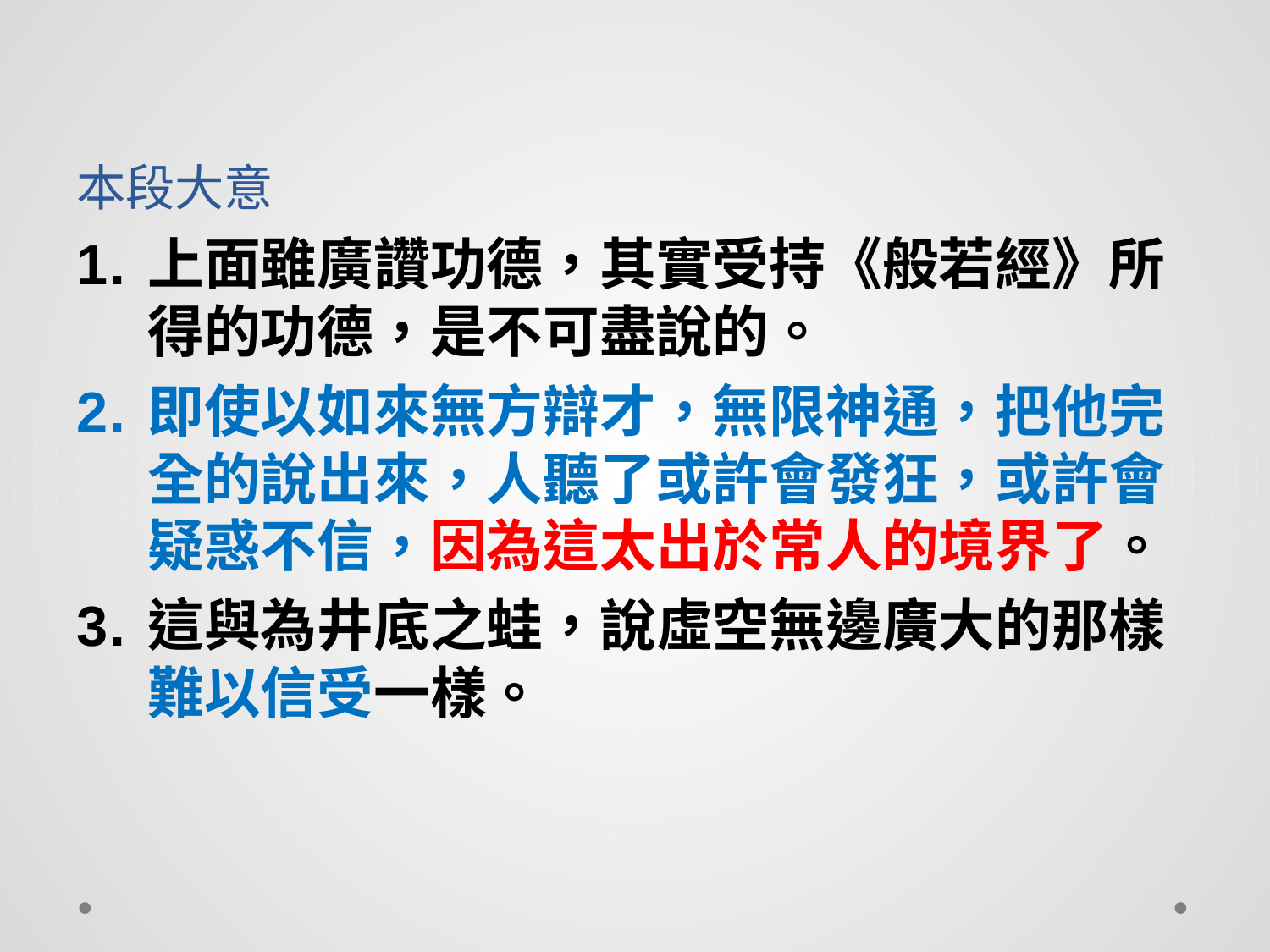

# 本段大意
上面雖廣讚功德，其實受持《般若經》所得的功德，是不可盡說的。
即使以如來無方辯才，無限神通，把他完全的說出來，人聽了或許會發狂，或許會疑惑不信，因為這太出於常人的境界了。
這與為井底之蛙，說虛空無邊廣大的那樣難以信受一樣。